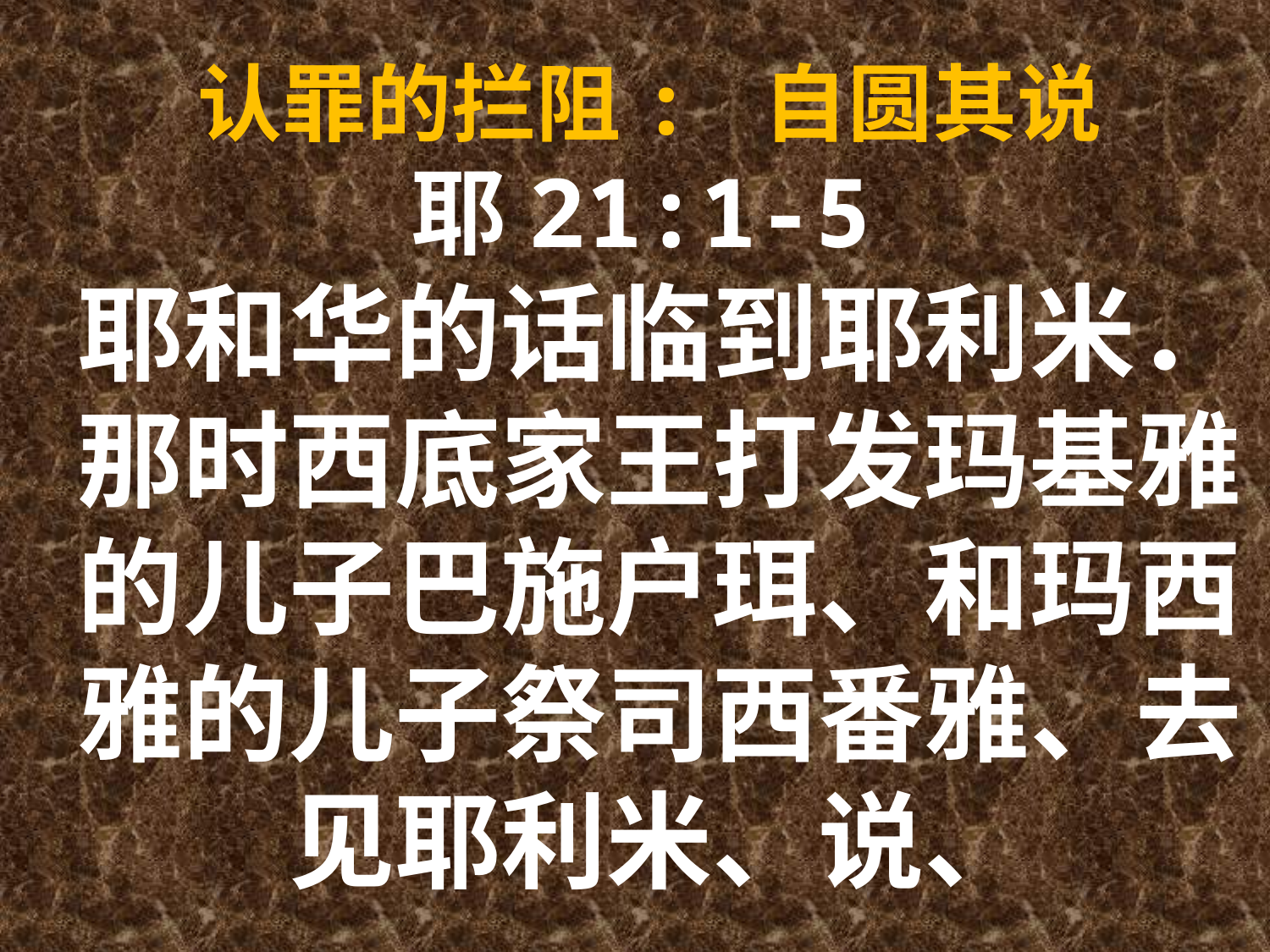

# 认罪的拦阻: 自圆其说 耶21:1-5 耶和华的话临到耶利米．那时西底家王打发玛基雅的儿子巴施户珥、和玛西雅的儿子祭司西番雅、去见耶利米、说、